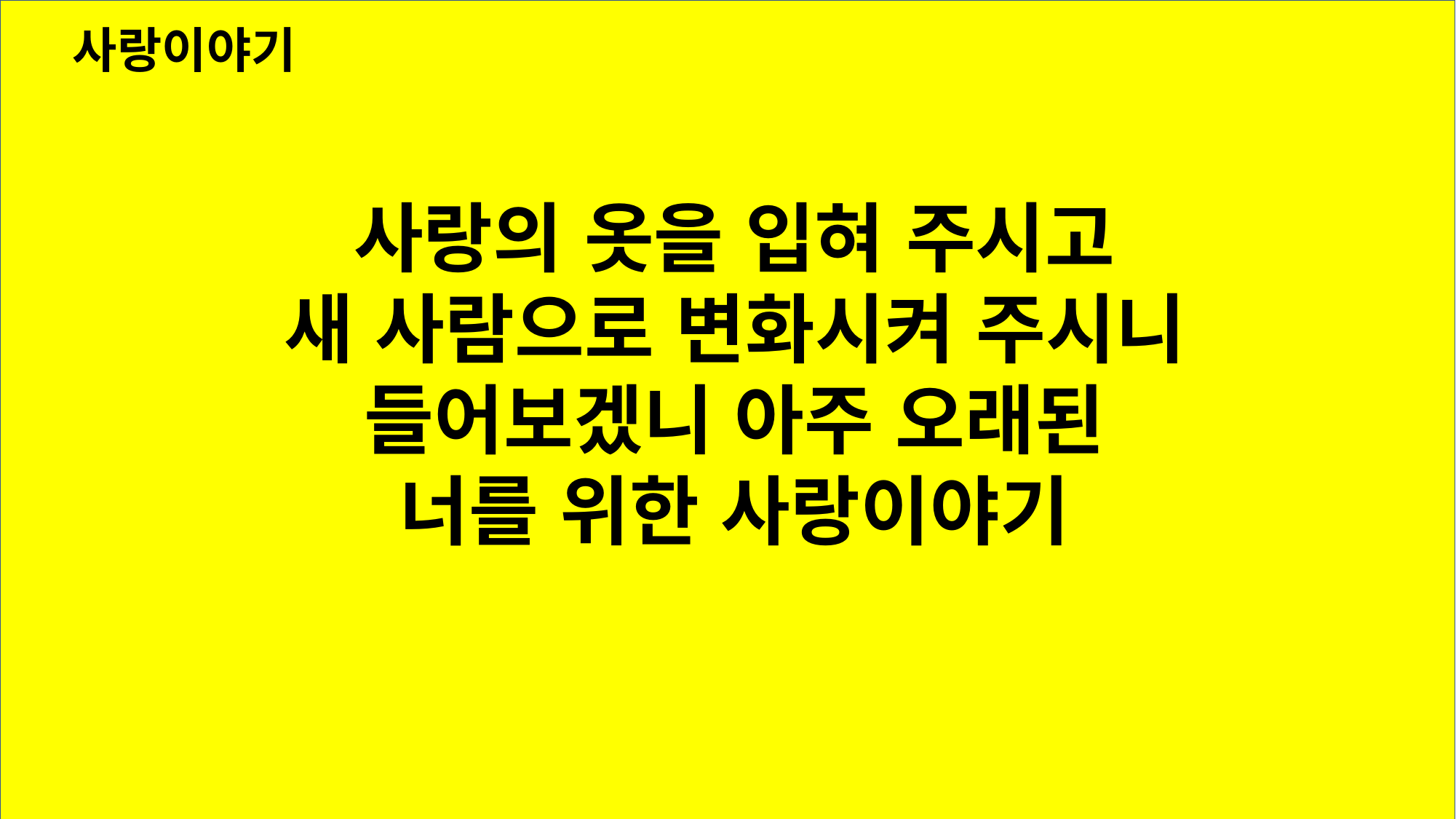

사랑이야기

사랑의 옷을 입혀 주시고
새 사람으로 변화시켜 주시니
들어보겠니 아주 오래된
너를 위한 사랑이야기